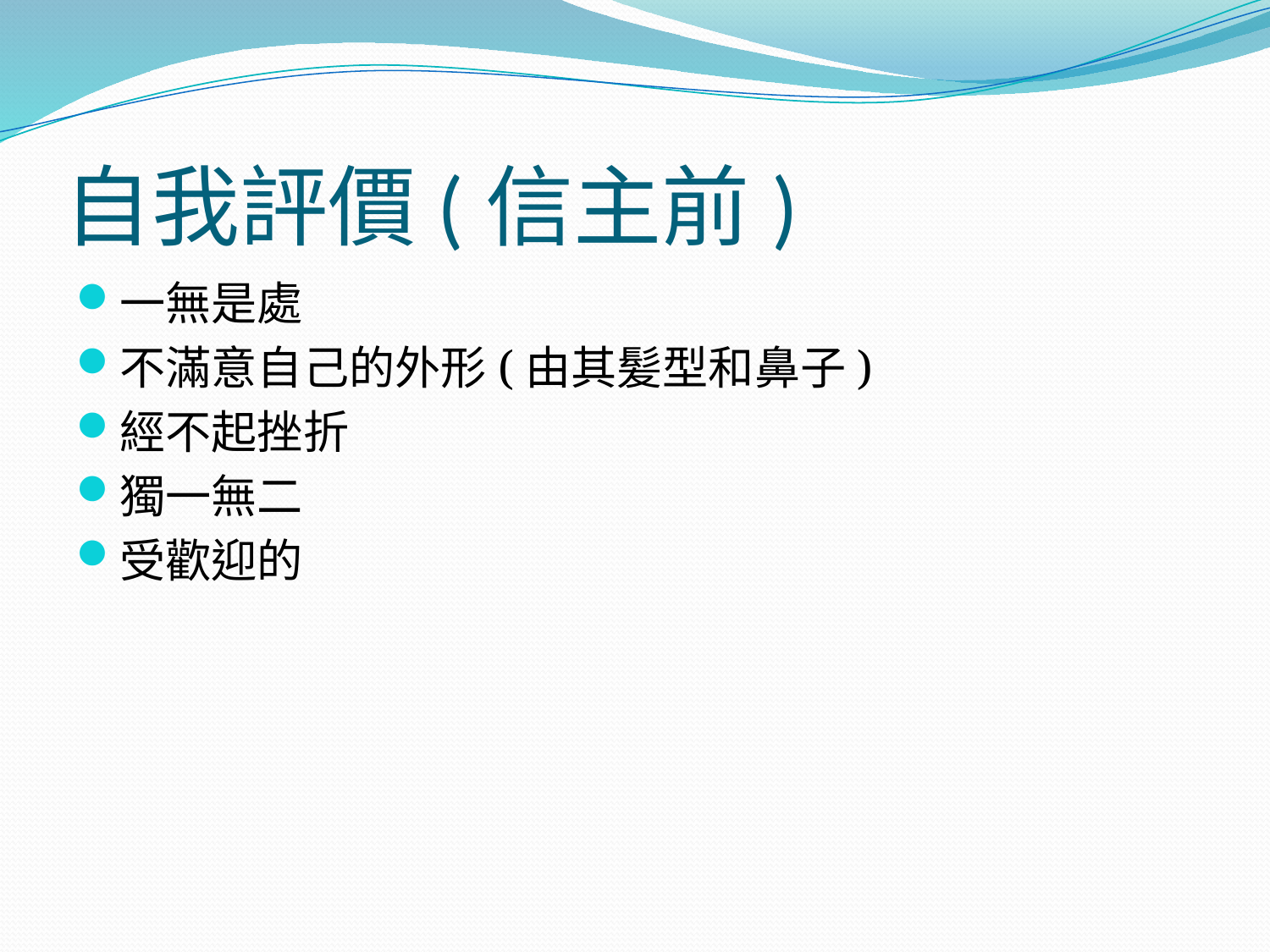

# 自我評價(信主前)
一無是處
不滿意自己的外形(由其髪型和鼻子)
經不起挫折
獨一無二
受歡迎的